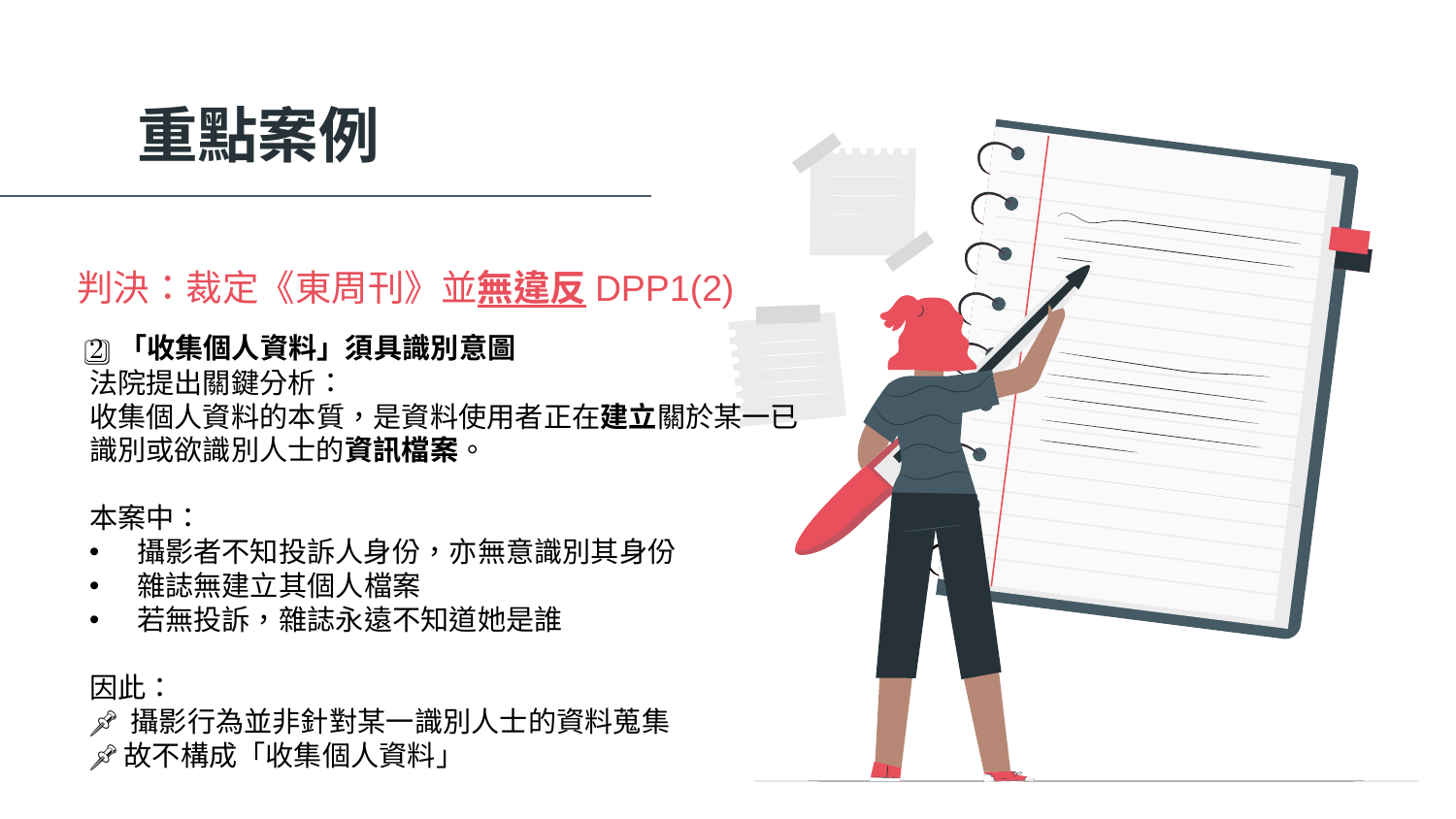

重點案例

# 判決：裁定《東周刊》並無違反DPP1(2)
2️⃣ 「收集個人資料」須具識別意圖
法院提出關鍵分析：
收集個人資料的本質，是資料使用者正在建立關於某一已識別或欲識別人士的資訊檔案。
本案中：
 攝影者不知投訴人身份，亦無意識別其身份
 雜誌無建立其個人檔案
 若無投訴，雜誌永遠不知道她是誰
因此：
📌 攝影行為並非針對某一識別人士的資料蒐集
📌 故不構成「收集個人資料」